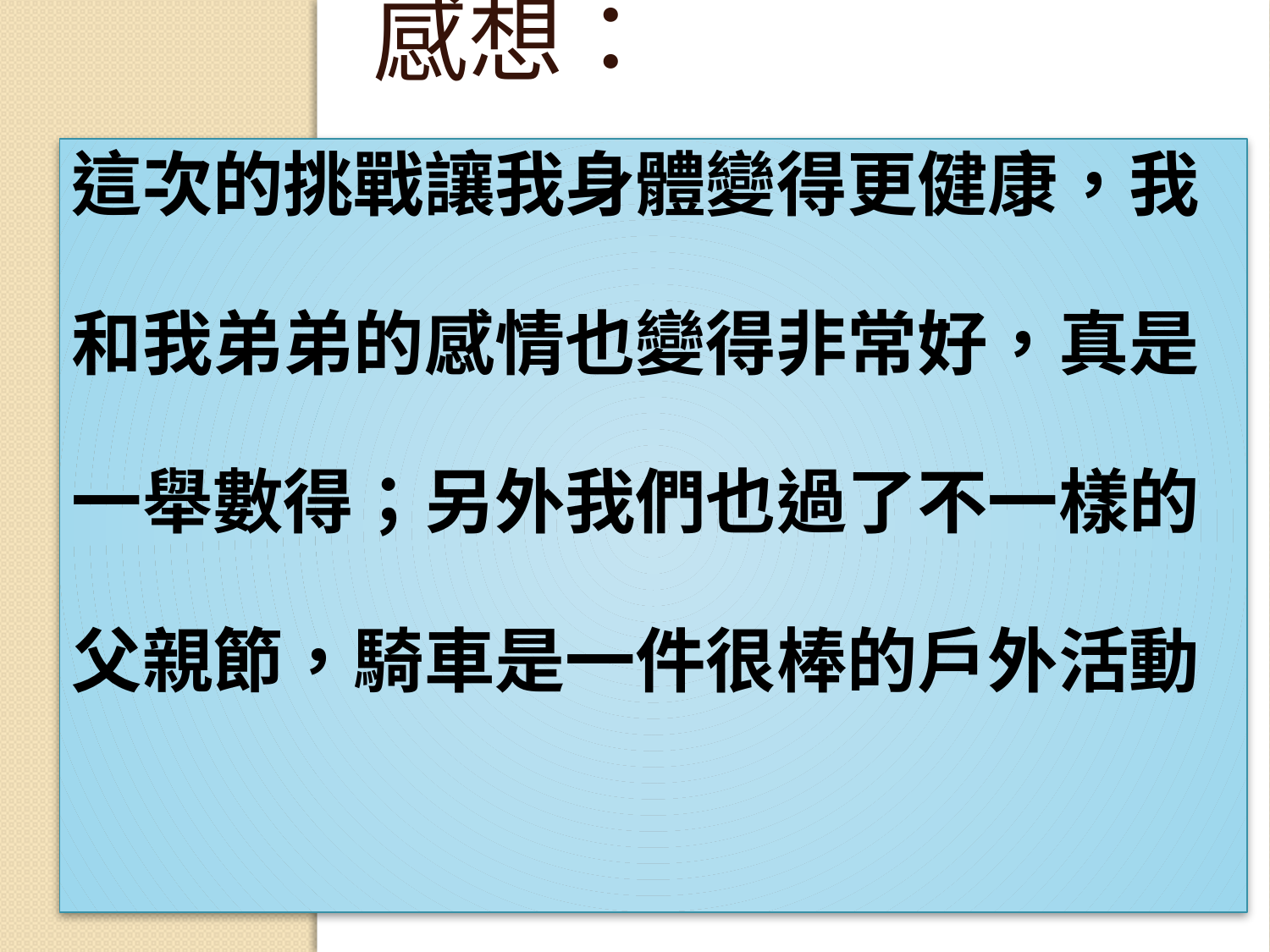

感想：
# 這次的挑戰讓我身體變得更健康，我 和我弟弟的感情也變得非常好，真是 一舉數得；另外我們也過了不一樣的 父親節，騎車是一件很棒的戶外活動